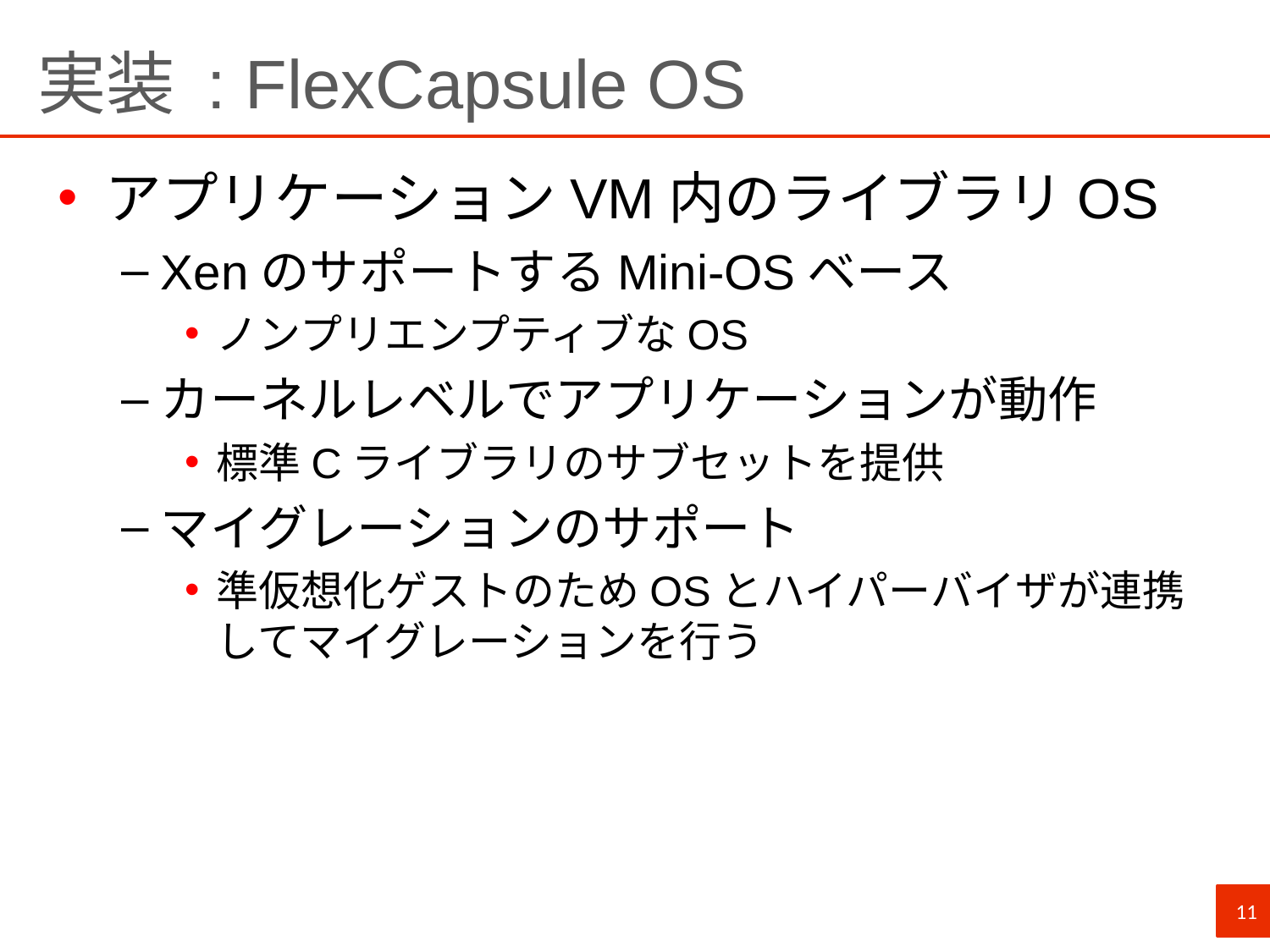

# 実装 : FlexCapsule OS
アプリケーションVM内のライブラリOS
XenのサポートするMini-OSベース
ノンプリエンプティブなOS
カーネルレベルでアプリケーションが動作
標準Cライブラリのサブセットを提供
マイグレーションのサポート
準仮想化ゲストのためOSとハイパーバイザが連携してマイグレーションを行う
11